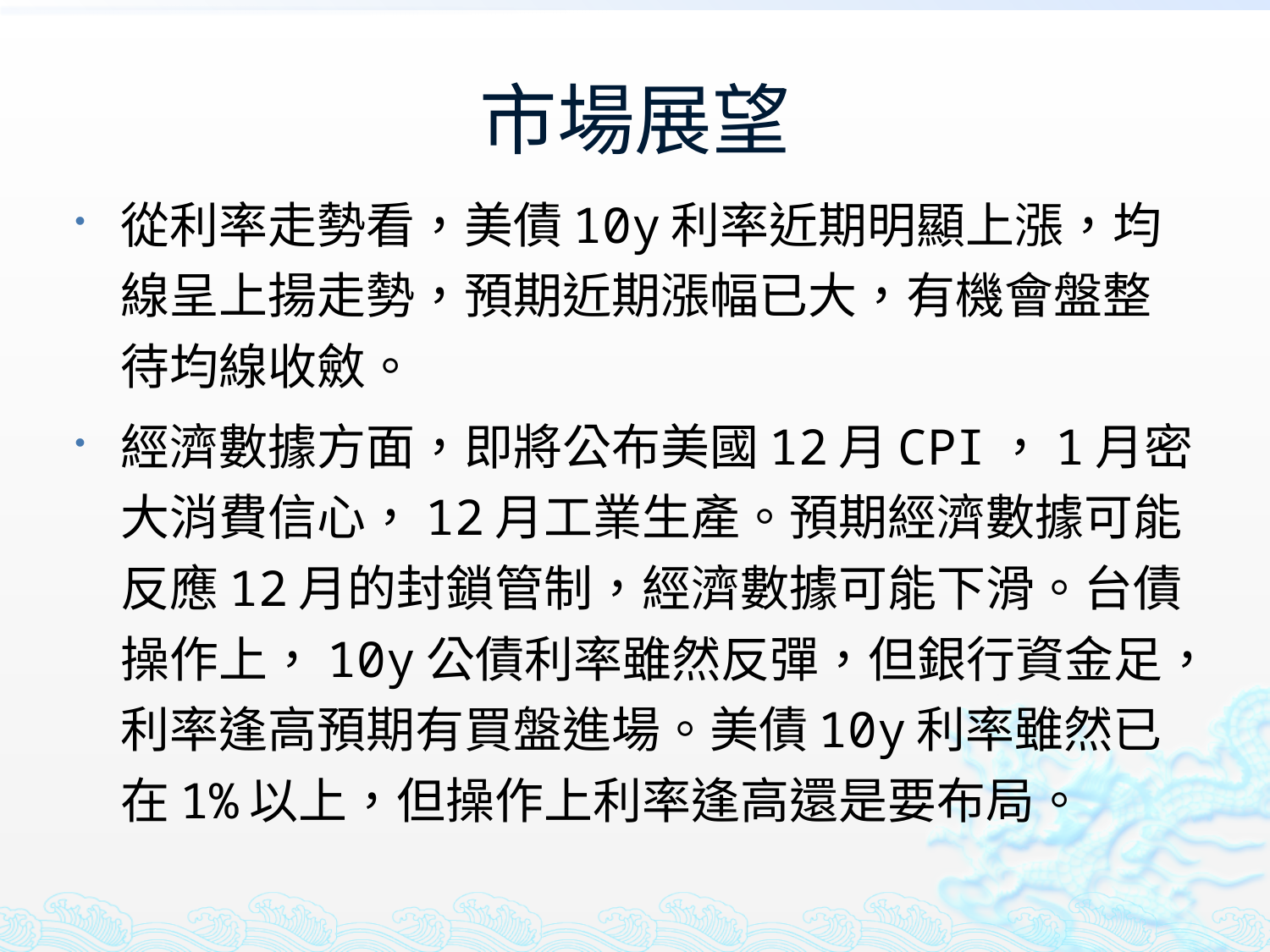

# 市場展望
從利率走勢看，美債10y利率近期明顯上漲，均線呈上揚走勢，預期近期漲幅已大，有機會盤整待均線收斂。
經濟數據方面，即將公布美國12月CPI，1月密大消費信心，12月工業生產。預期經濟數據可能反應12月的封鎖管制，經濟數據可能下滑。台債操作上，10y公債利率雖然反彈，但銀行資金足，利率逢高預期有買盤進場。美債10y利率雖然已在1%以上，但操作上利率逢高還是要布局。